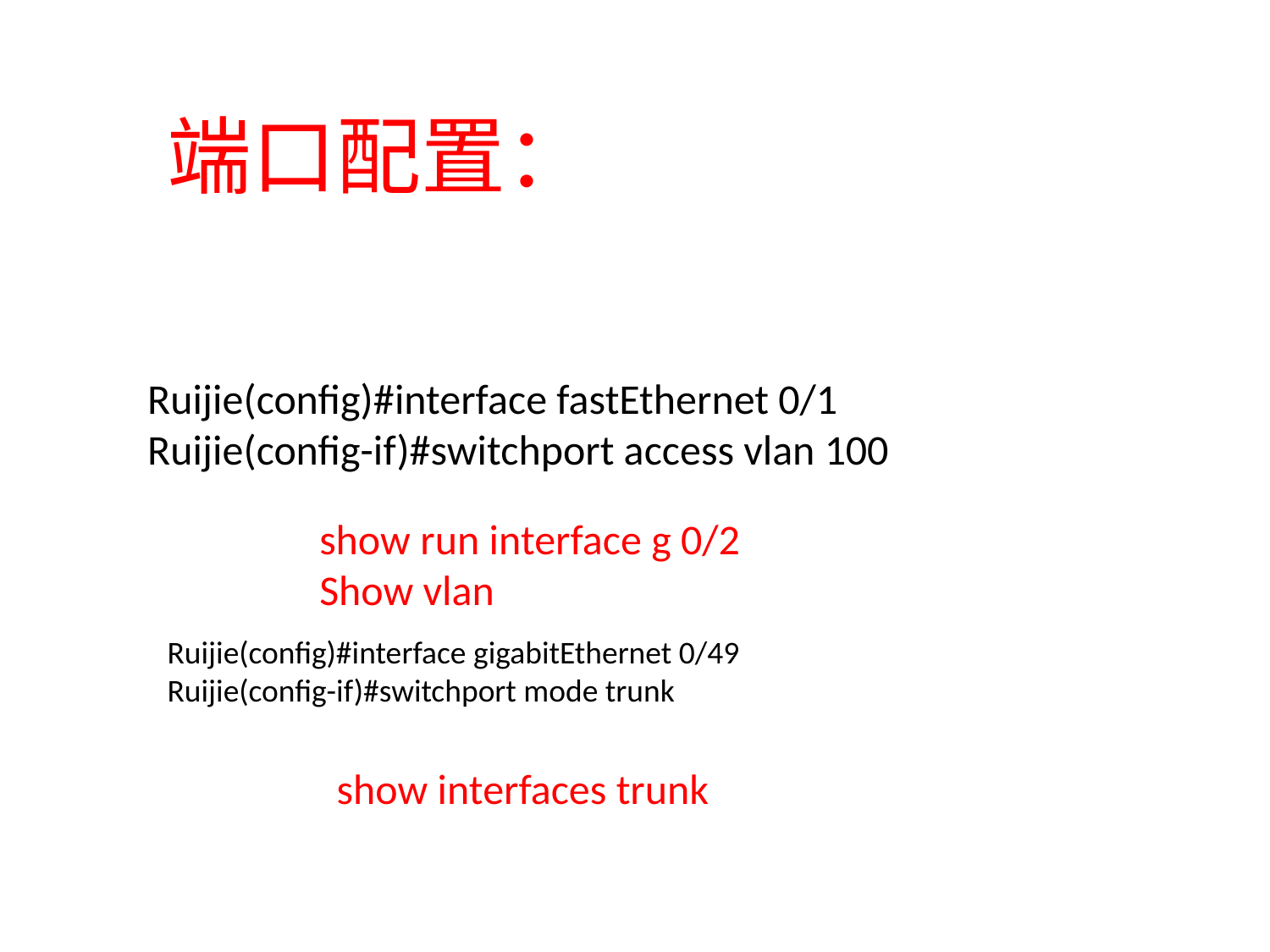

端口配置：
Ruijie(config)#interface fastEthernet 0/1
Ruijie(config-if)#switchport access vlan 100
show run interface g 0/2
Show vlan
Ruijie(config)#interface gigabitEthernet 0/49
Ruijie(config-if)#switchport mode trunk
show interfaces trunk